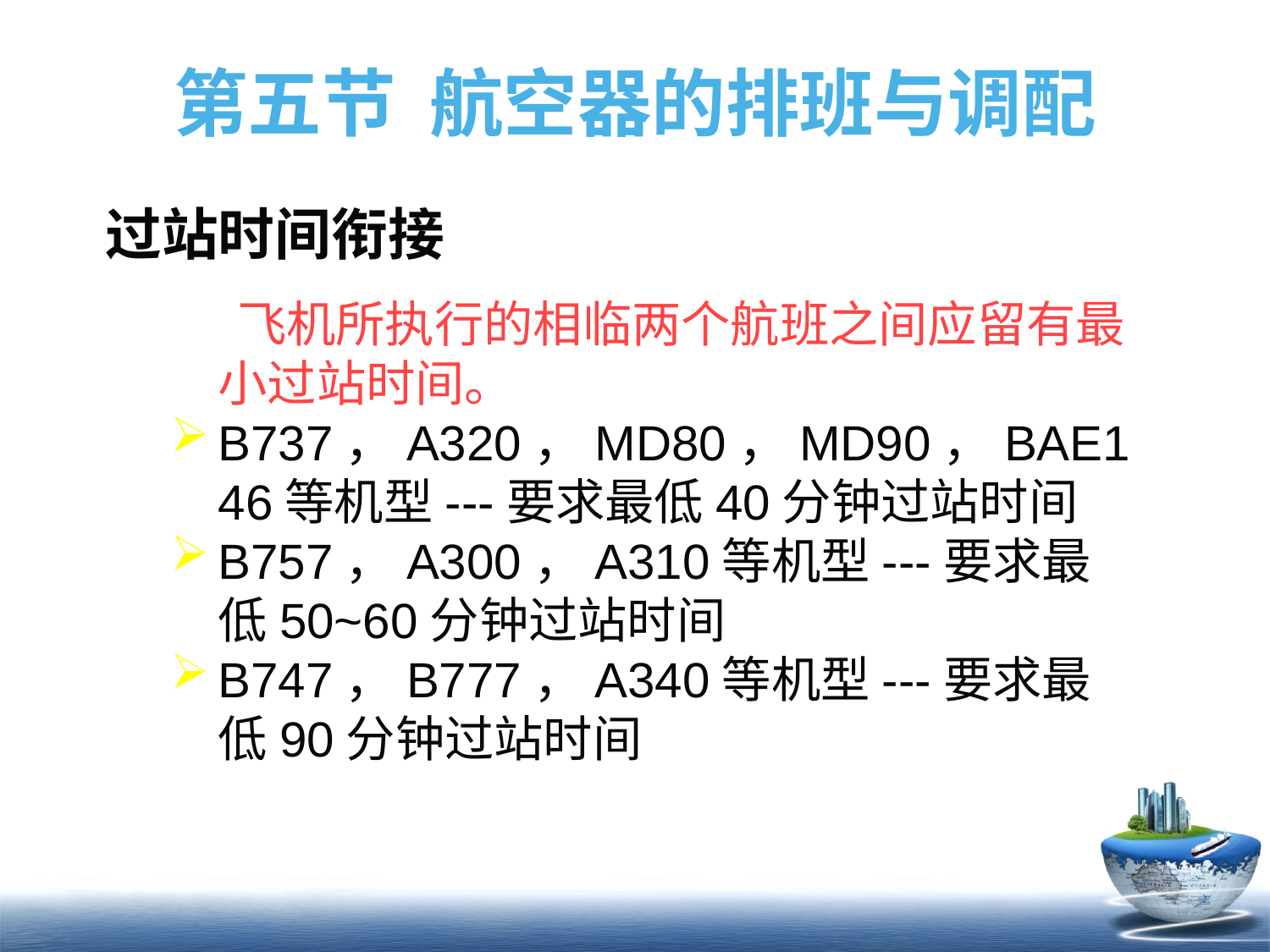

# 第五节  航空器的排班与调配
过站时间衔接
     飞机所执行的相临两个航班之间应留有最小过站时间。
B737，A320，MD80，MD90，BAE146等机型---要求最低40分钟过站时间
B757，A300，A310等机型---要求最低50~60分钟过站时间
B747，B777，A340等机型---要求最低90分钟过站时间